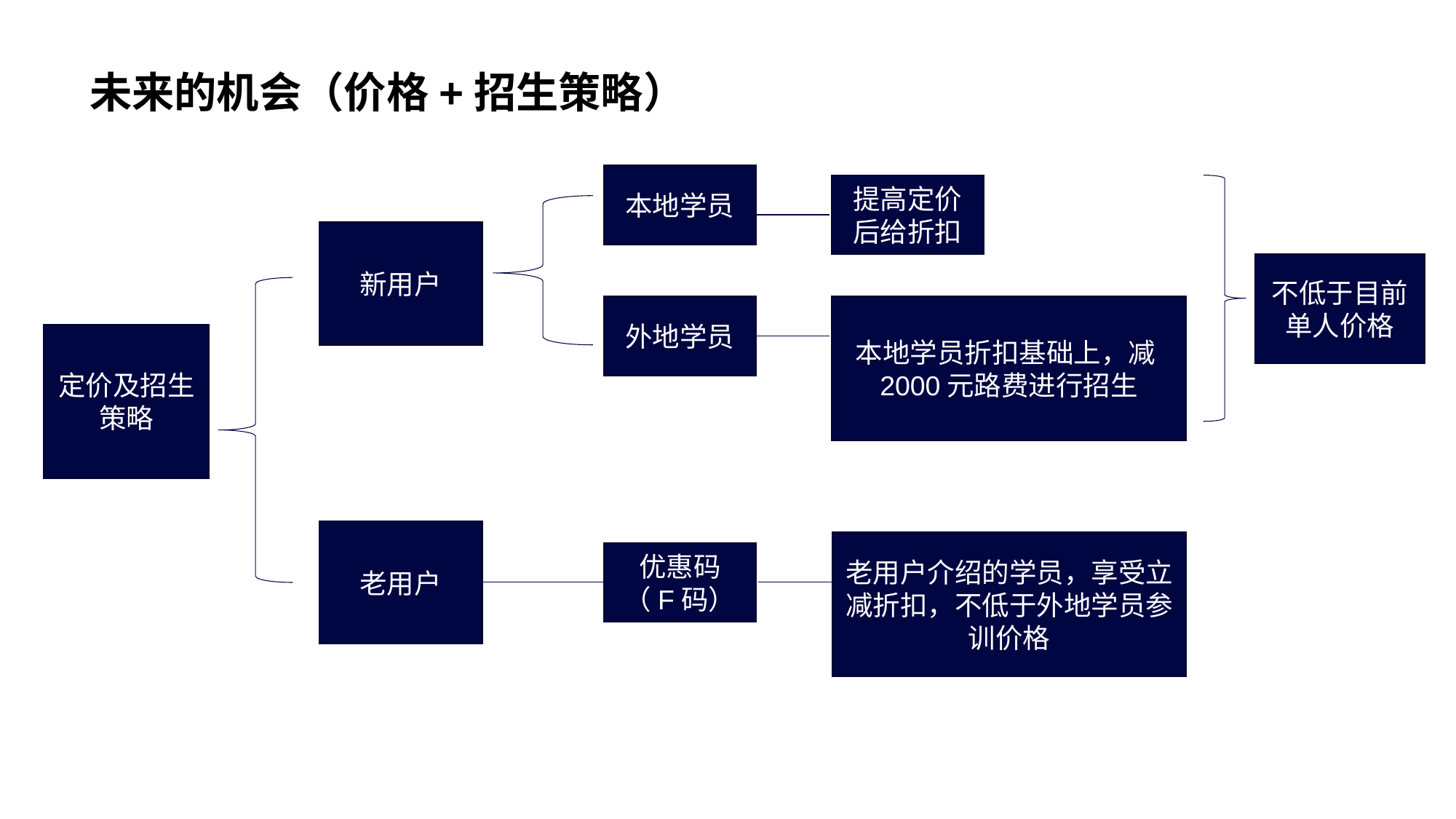

未来的机会（价格+招生策略）
本地学员
提高定价后给折扣

新用户
不低于目前单人价格

本地学员折扣基础上，减2000元路费进行招生
外地学员
定价及招生策略
老用户
老用户介绍的学员，享受立减折扣，不低于外地学员参训价格
优惠码（F码）